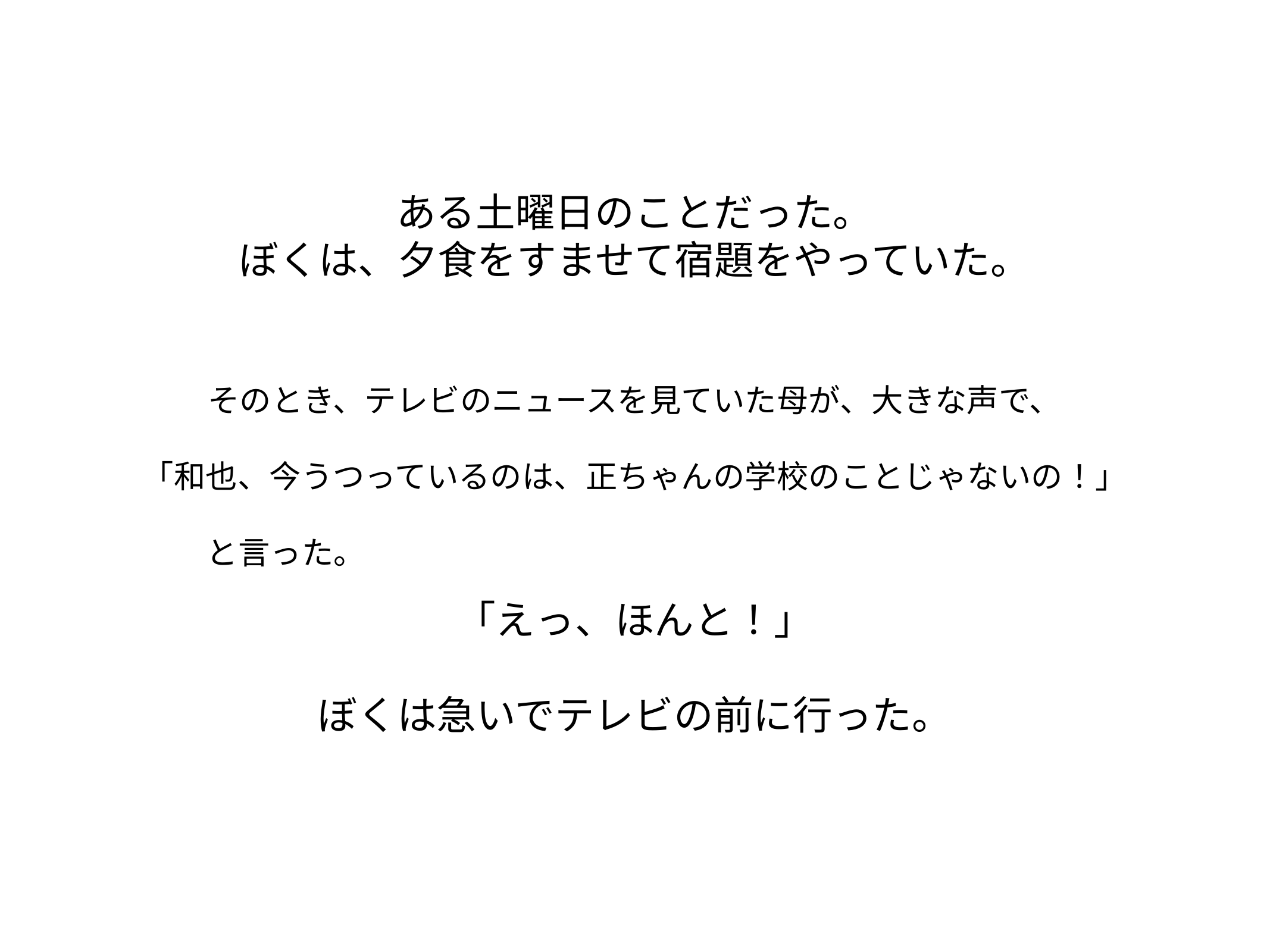

ある土曜日のことだった。
ぼくは、夕食をすませて宿題をやっていた。
そのとき、テレビのニュースを見ていた母が、大きな声で、

「和也、今うつっているのは、正ちゃんの学校のことじゃないの！」

　　　　　　と言った。
「えっ、ほんと！」

ぼくは急いでテレビの前に行った。